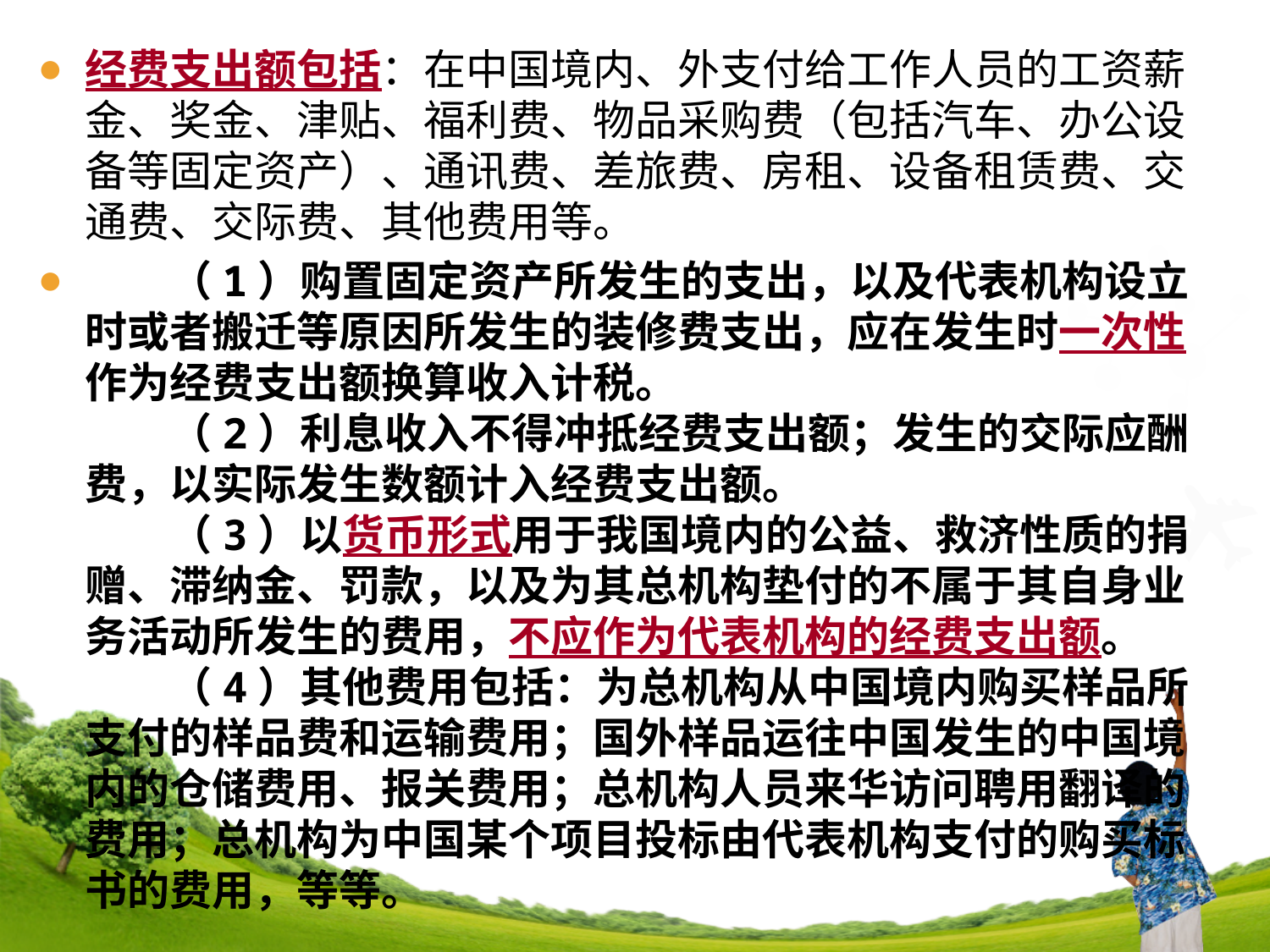

经费支出额包括：在中国境内、外支付给工作人员的工资薪金、奖金、津贴、福利费、物品采购费（包括汽车、办公设备等固定资产）、通讯费、差旅费、房租、设备租赁费、交通费、交际费、其他费用等。
　　（1）购置固定资产所发生的支出，以及代表机构设立时或者搬迁等原因所发生的装修费支出，应在发生时一次性作为经费支出额换算收入计税。
　　（2）利息收入不得冲抵经费支出额；发生的交际应酬费，以实际发生数额计入经费支出额。
　　（3）以货币形式用于我国境内的公益、救济性质的捐赠、滞纳金、罚款，以及为其总机构垫付的不属于其自身业务活动所发生的费用，不应作为代表机构的经费支出额。
　　（4）其他费用包括：为总机构从中国境内购买样品所支付的样品费和运输费用；国外样品运往中国发生的中国境内的仓储费用、报关费用；总机构人员来华访问聘用翻译的费用；总机构为中国某个项目投标由代表机构支付的购买标书的费用，等等。